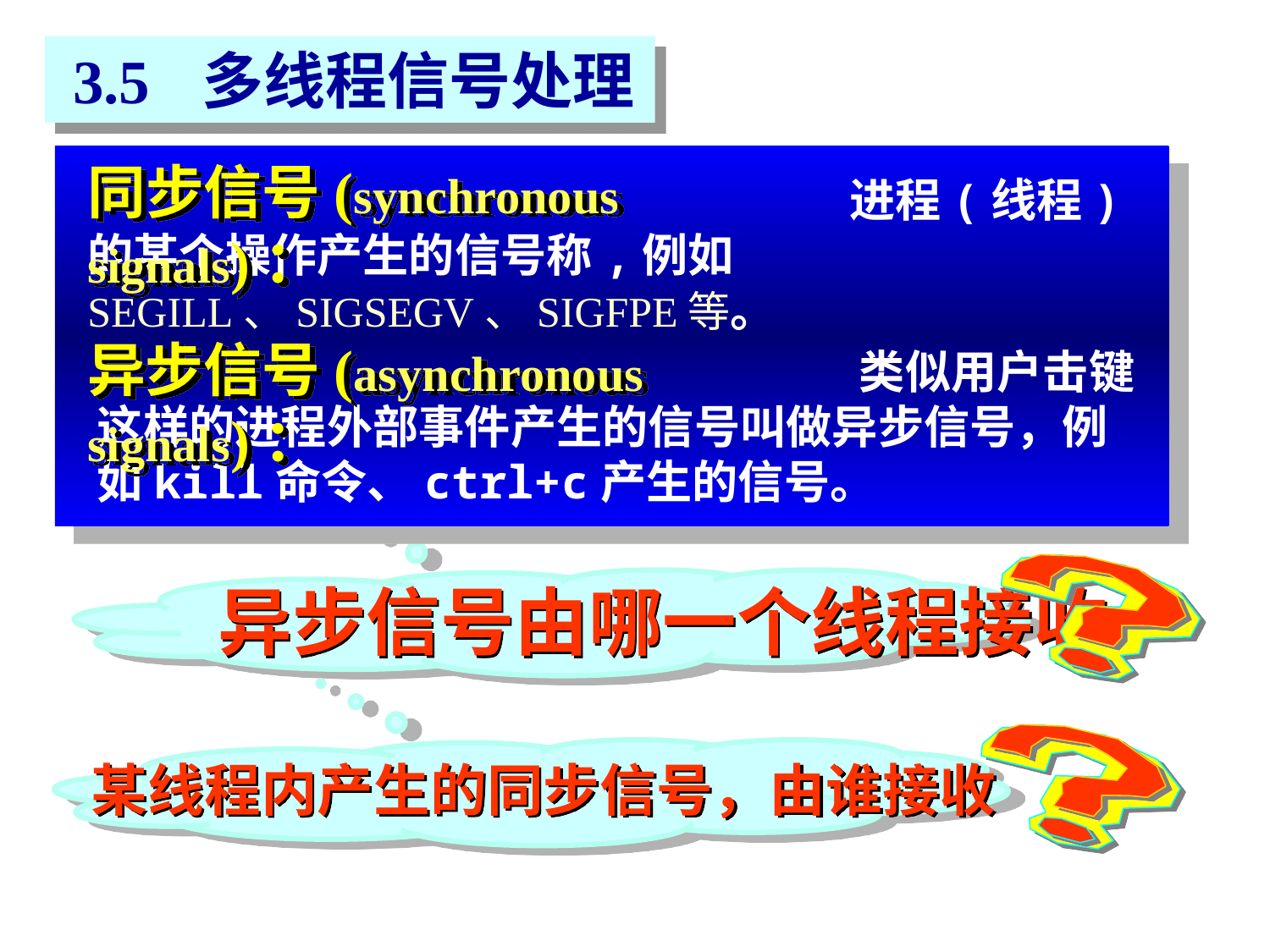

3.5 多线程信号处理

同步信号(synchronous signals)：
		  				进程(线程)的某个操作产生的信号称,例如SEGILL、SIGSEGV、SIGFPE等。
异步信号(asynchronous signals)：
		  				类似用户击键这样的进程外部事件产生的信号叫做异步信号，例如kill命令、ctrl+c产生的信号。

异步信号由哪一个线程接收

某线程内产生的同步信号，由谁接收